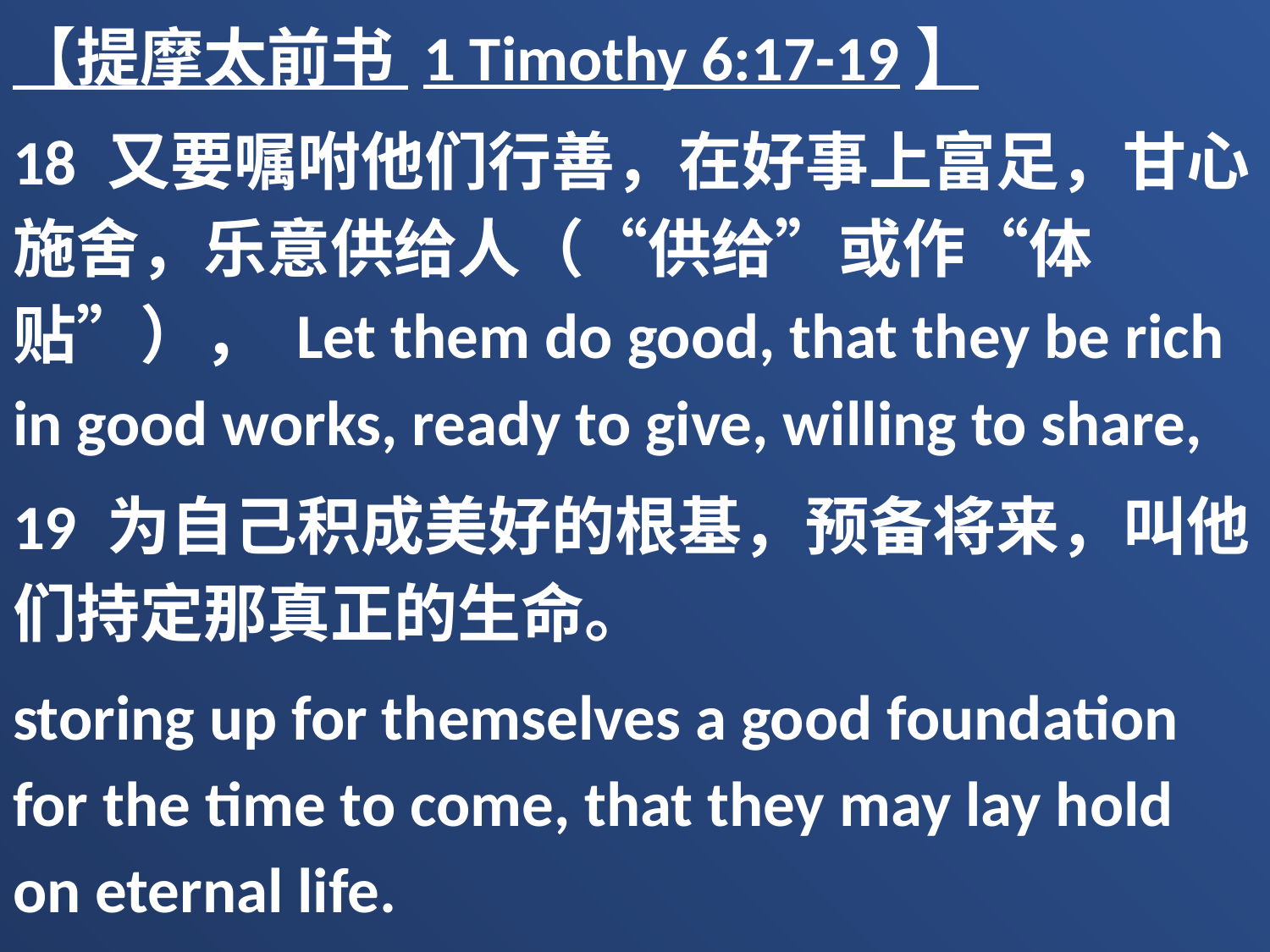

【提摩太前书 1 Timothy 6:17-19】
18 又要嘱咐他们行善，在好事上富足，甘心施舍，乐意供给人（“供给”或作“体贴”）， Let them do good, that they be rich in good works, ready to give, willing to share,
19 为自己积成美好的根基，预备将来，叫他们持定那真正的生命。
storing up for themselves a good foundation for the time to come, that they may lay hold on eternal life.